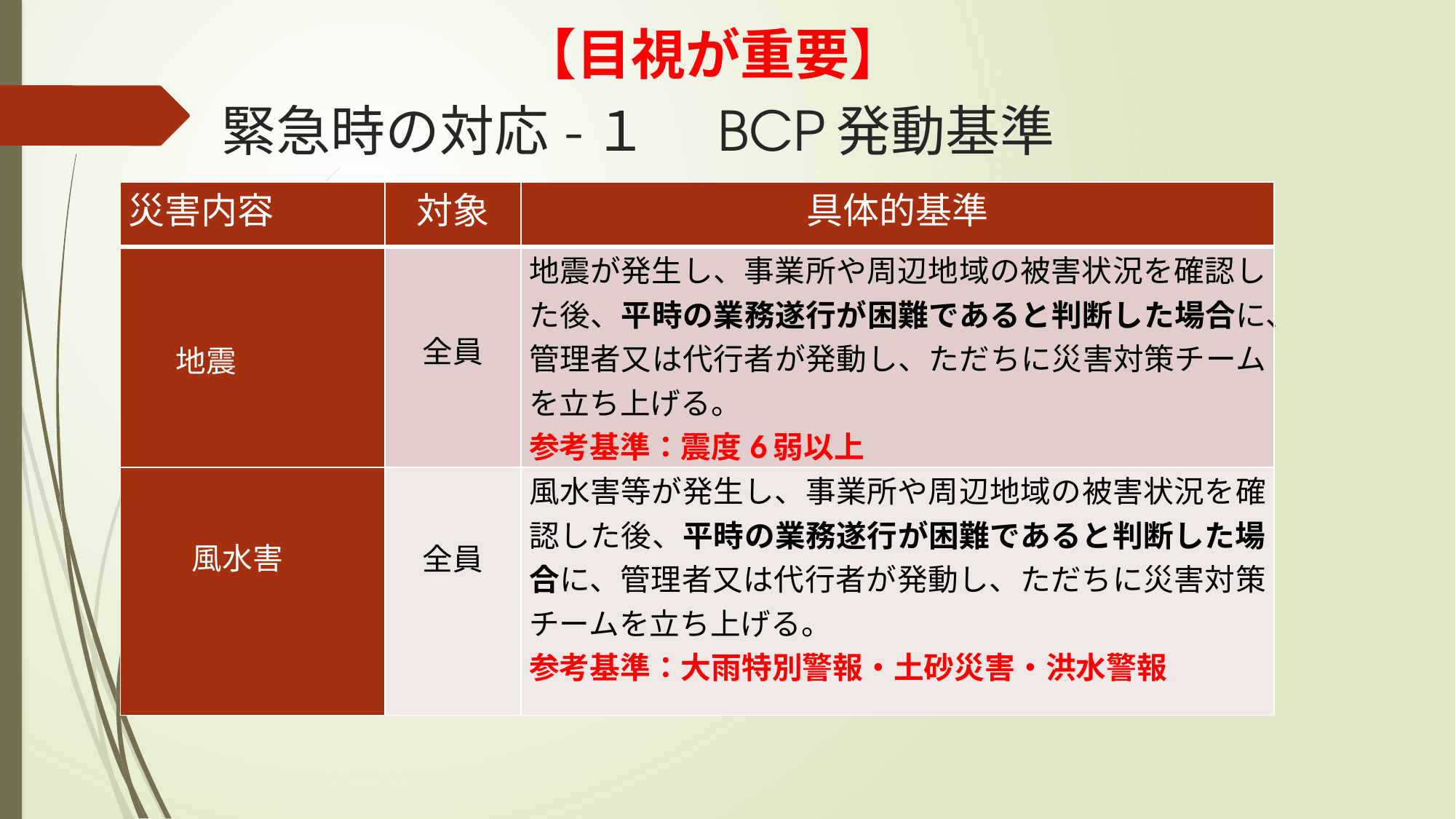

# 【目視が重要】
緊急時の対応-１　BCP発動基準
| 災害内容 | 対象 | 具体的基準 |
| --- | --- | --- |
| 地震 | 全員 | 地震が発生し、事業所や周辺地域の被害状況を確認した後、平時の業務遂行が困難であると判断した場合に、管理者又は代行者が発動し、ただちに災害対策チームを立ち上げる。 参考基準：震度6弱以上 |
| 風水害 | 全員 | 風水害等が発生し、事業所や周辺地域の被害状況を確認した後、平時の業務遂行が困難であると判断した場合に、管理者又は代行者が発動し、ただちに災害対策チームを立ち上げる。 参考基準：大雨特別警報・土砂災害・洪水警報 |